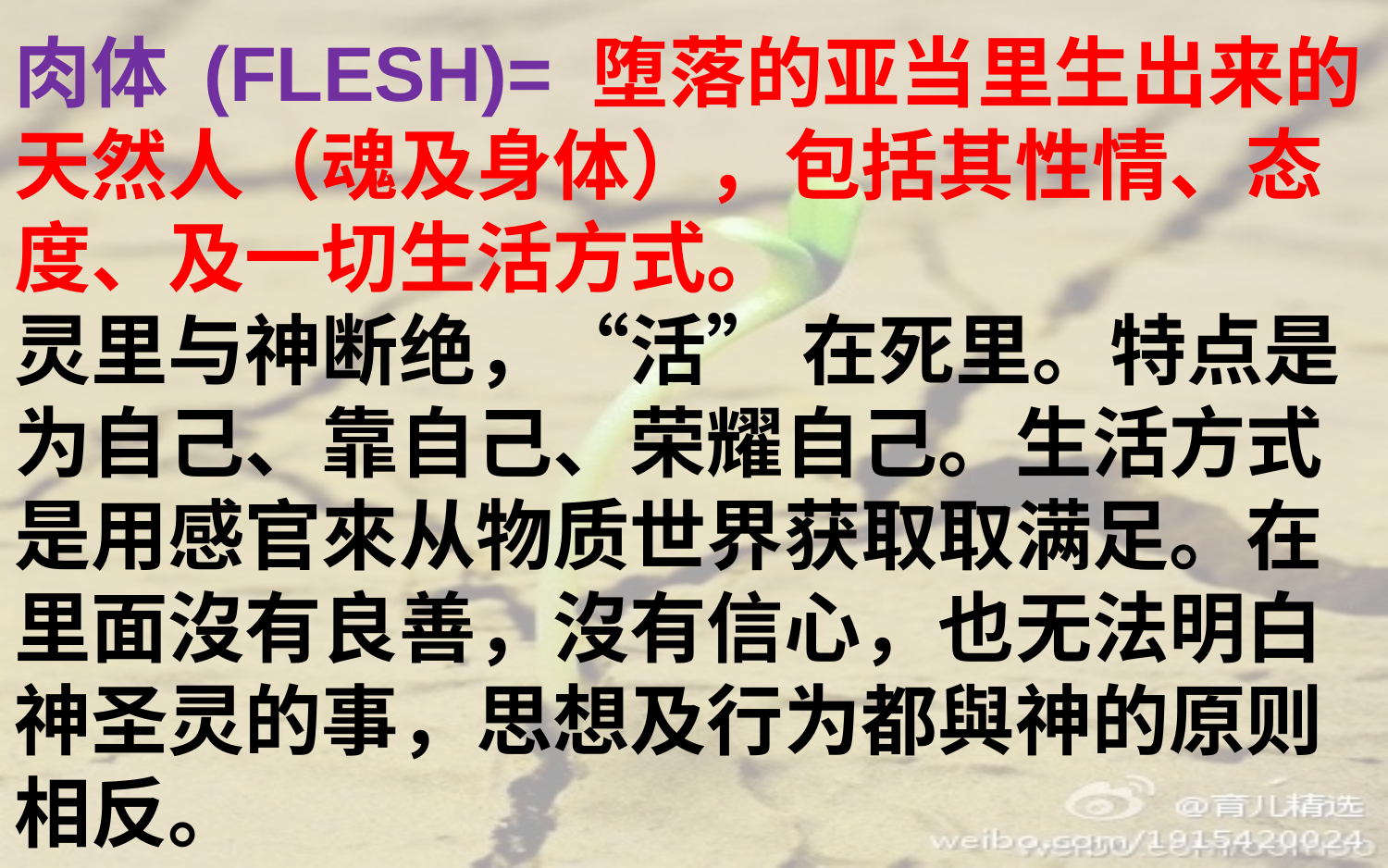

肉体 (flesh)= 堕落的亚当里生出来的天然人（魂及身体），包括其性情、态度、及一切生活方式。
灵里与神断绝，“活” 在死里。特点是为自己、靠自己、荣耀自己。生活方式是用感官來从物质世界获取取满足。在里面沒有良善，沒有信心，也无法明白神圣灵的事，思想及行为都與神的原则相反。